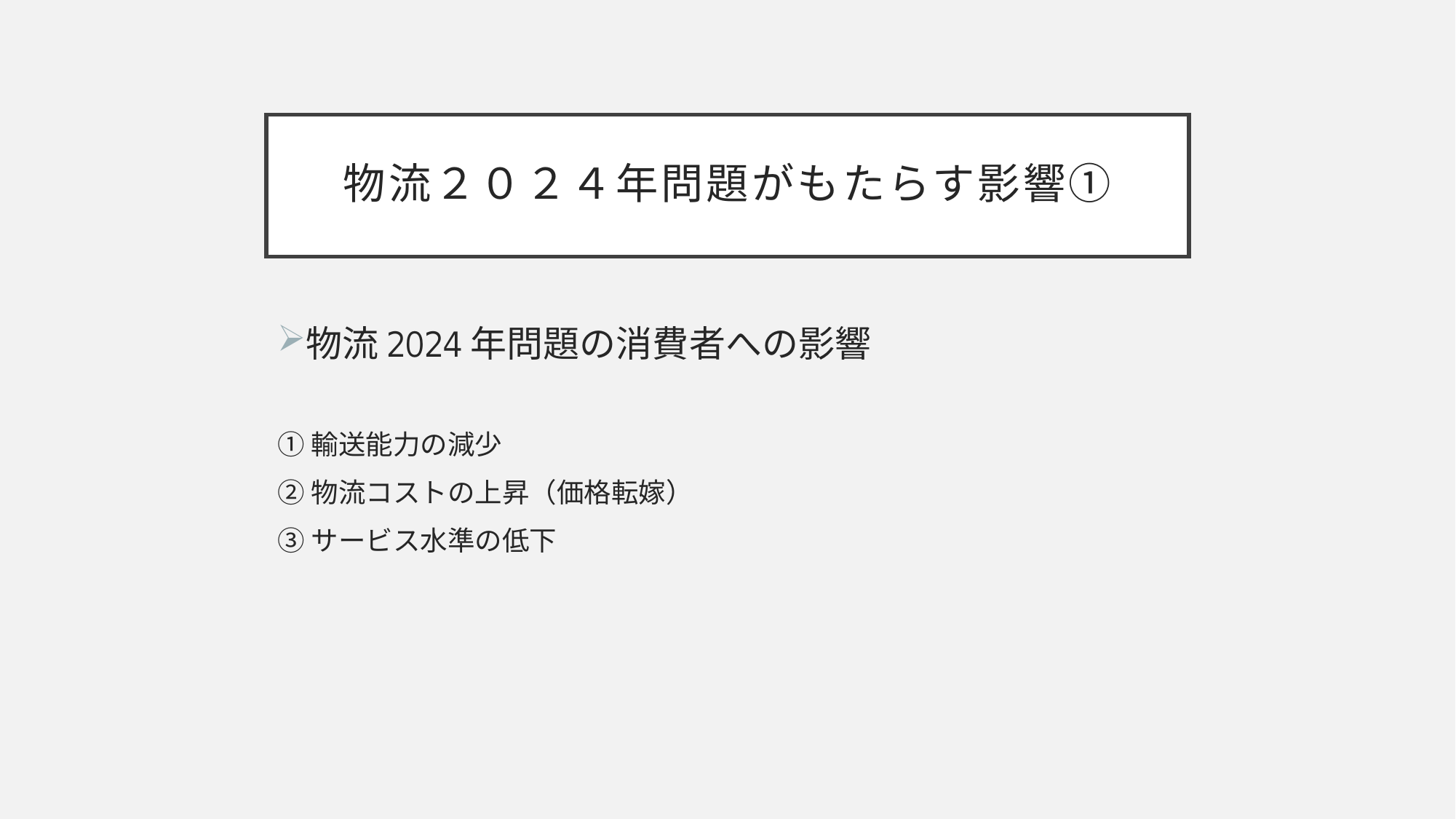

# 物流２０２４年問題がもたらす影響①
物流2024年問題の消費者への影響

①輸送能力の減少
②物流コストの上昇（価格転嫁）
③サービス水準の低下